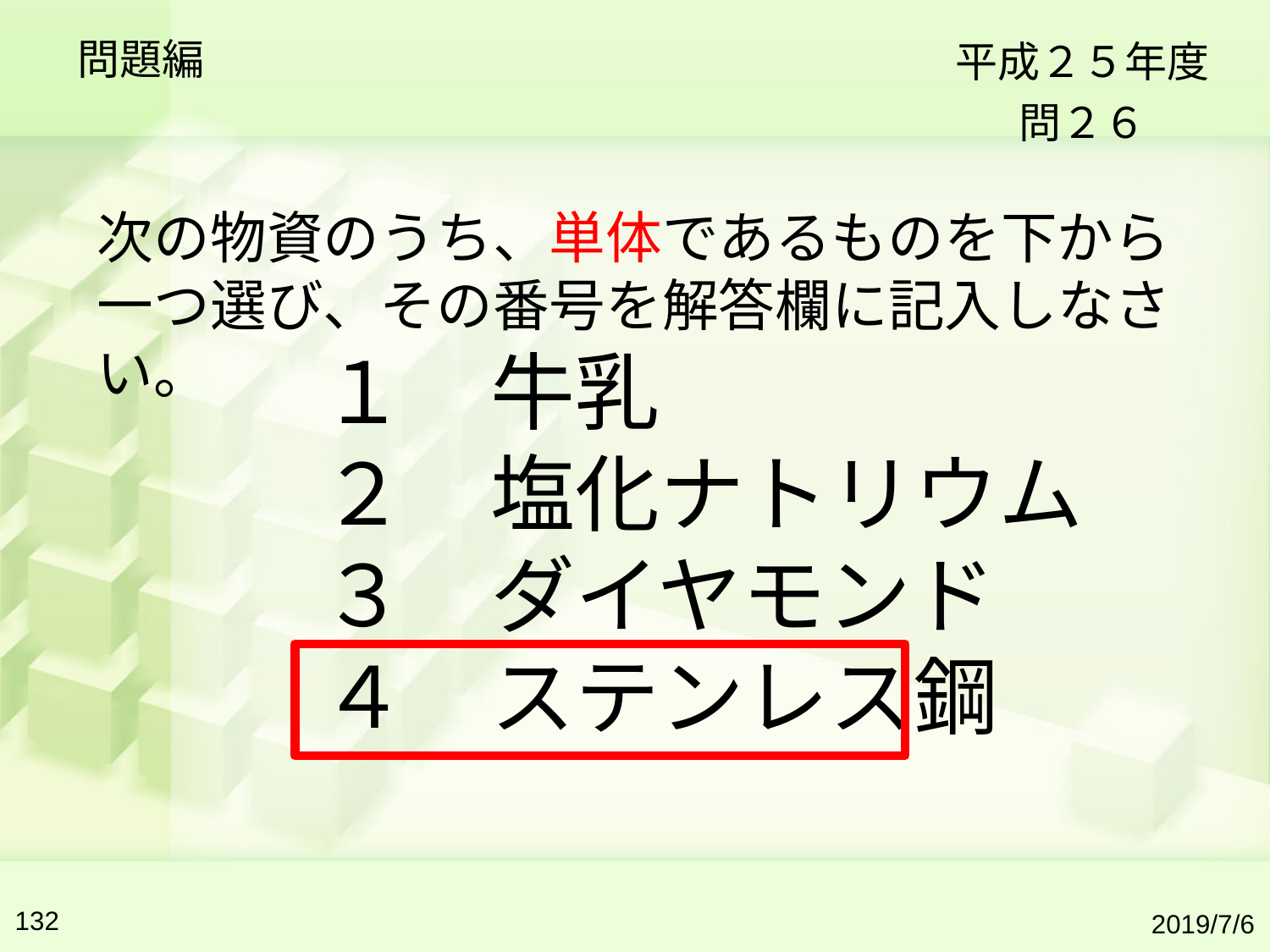

問題編
平成２５年度
問２６
次の物資のうち、単体であるものを下から一つ選び、その番号を解答欄に記入しなさい。
１　牛乳
２　塩化ナトリウム
３　ダイヤモンド
４　ステンレス鋼

132
2019/7/6